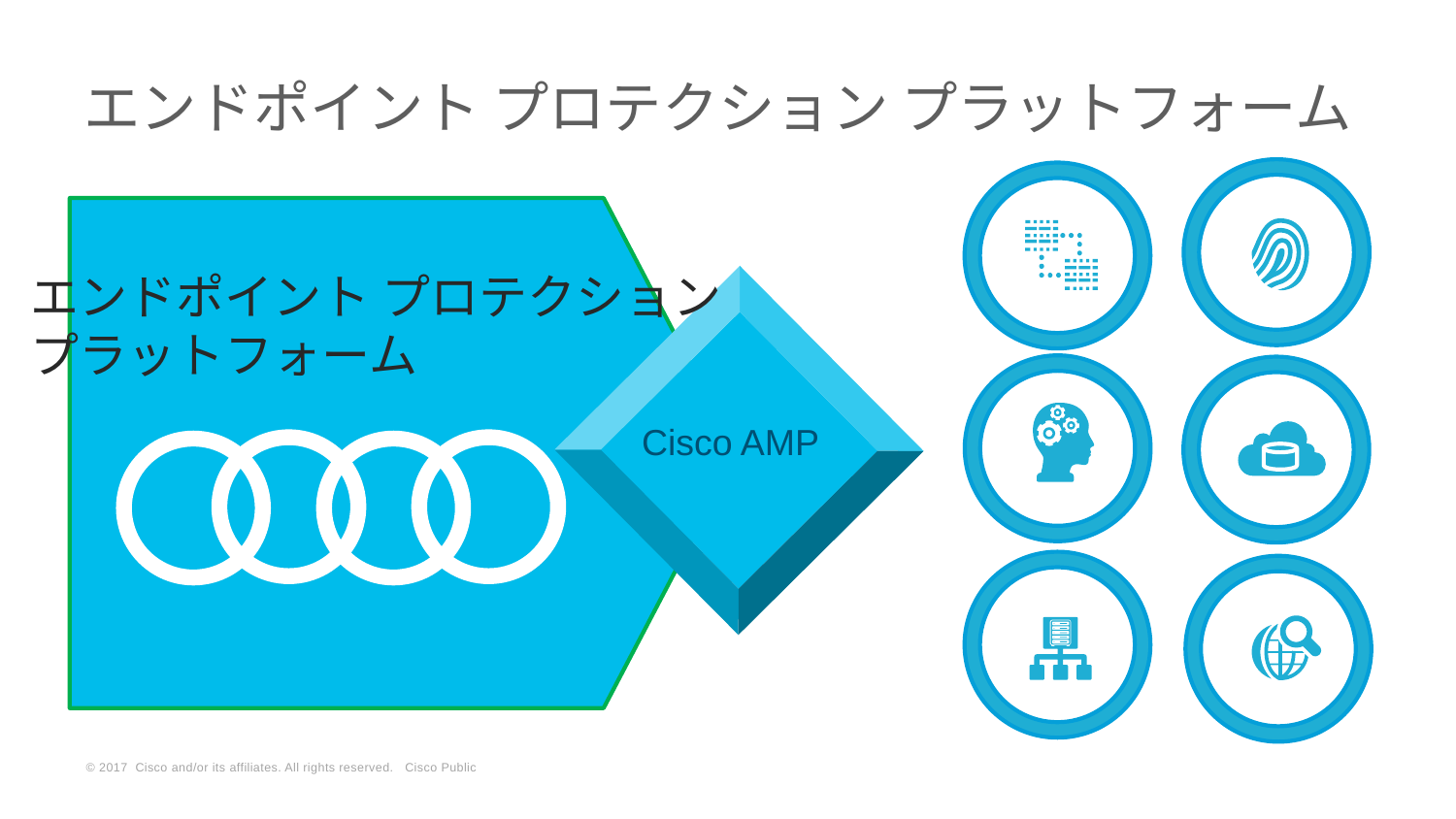

# エンドポイント プロテクション プラットフォーム

エンドポイント プロテクション
プラットフォーム

Cisco AMP